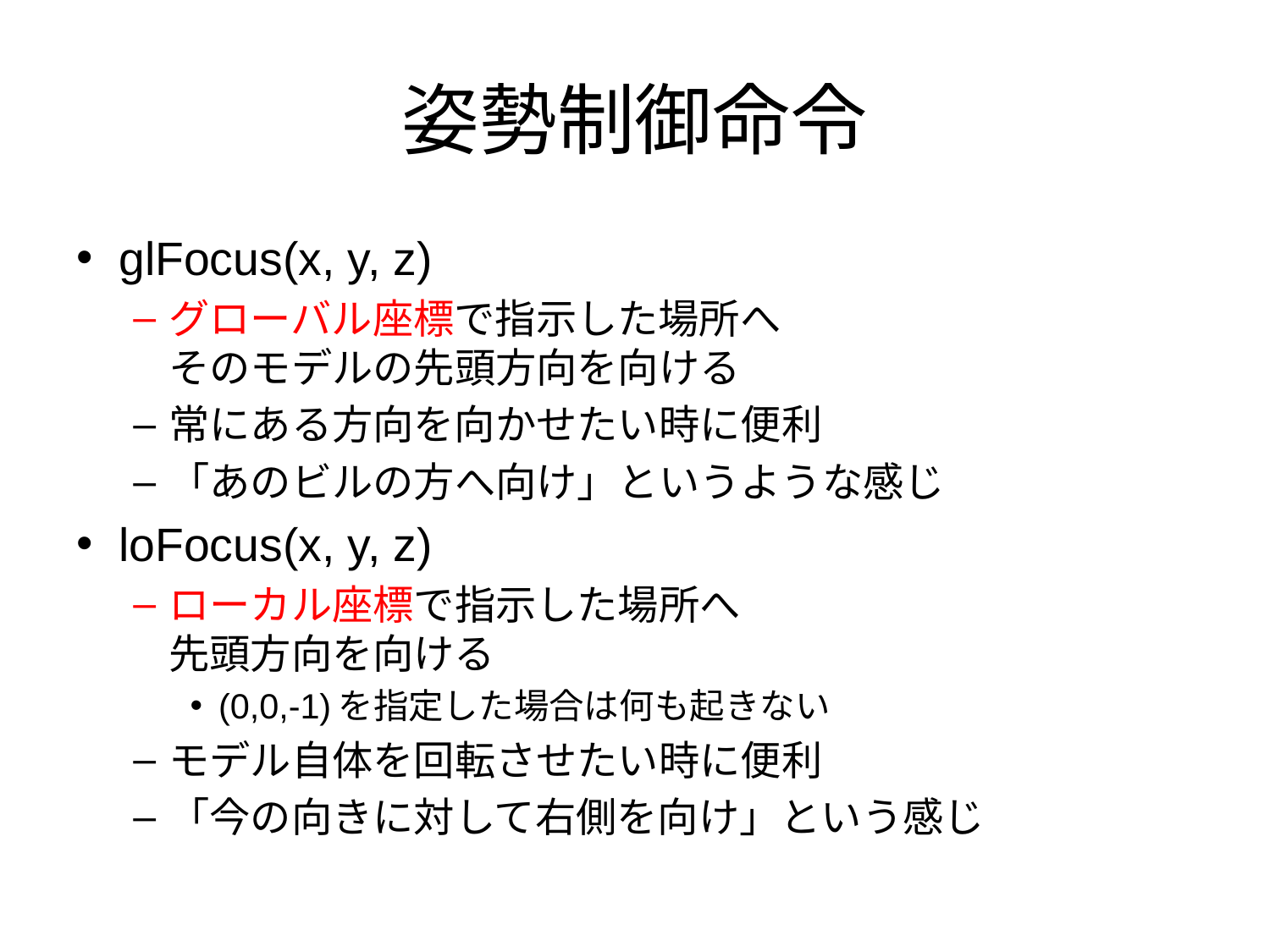

# 姿勢制御命令
glFocus(x, y, z)
グローバル座標で指示した場所へ
そのモデルの先頭方向を向ける
常にある方向を向かせたい時に便利
「あのビルの方へ向け」というような感じ
loFocus(x, y, z)
ローカル座標で指示した場所へ
先頭方向を向ける
(0,0,-1)を指定した場合は何も起きない
モデル自体を回転させたい時に便利
「今の向きに対して右側を向け」という感じ